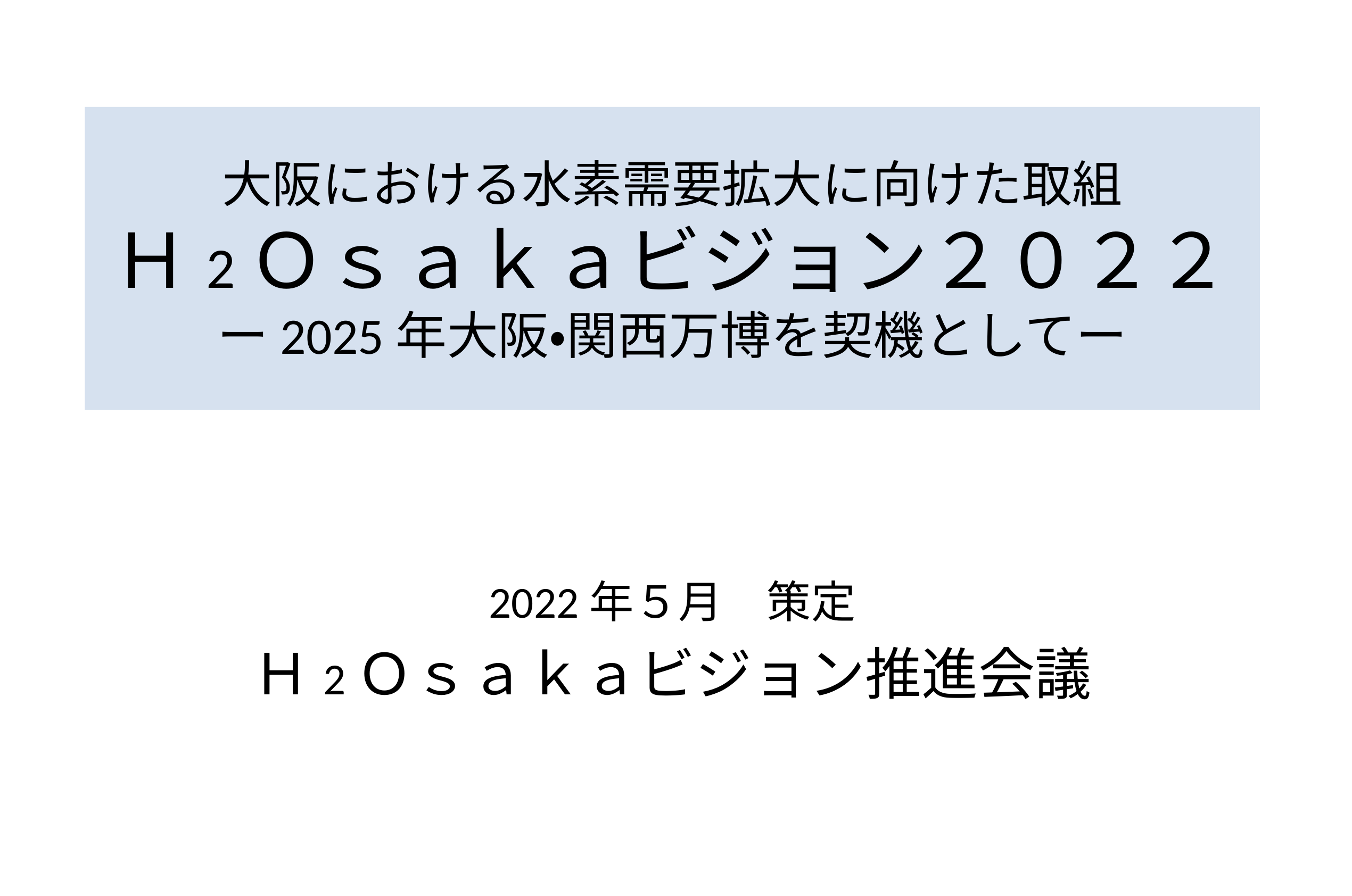

# 大阪における水素需要拡大に向けた取組 Ｈ2Ｏｓａｋａビジョン２０２２ ー2025年大阪・関西万博を契機としてー
2022年５月　策定
Ｈ2Ｏｓａｋａビジョン推進会議